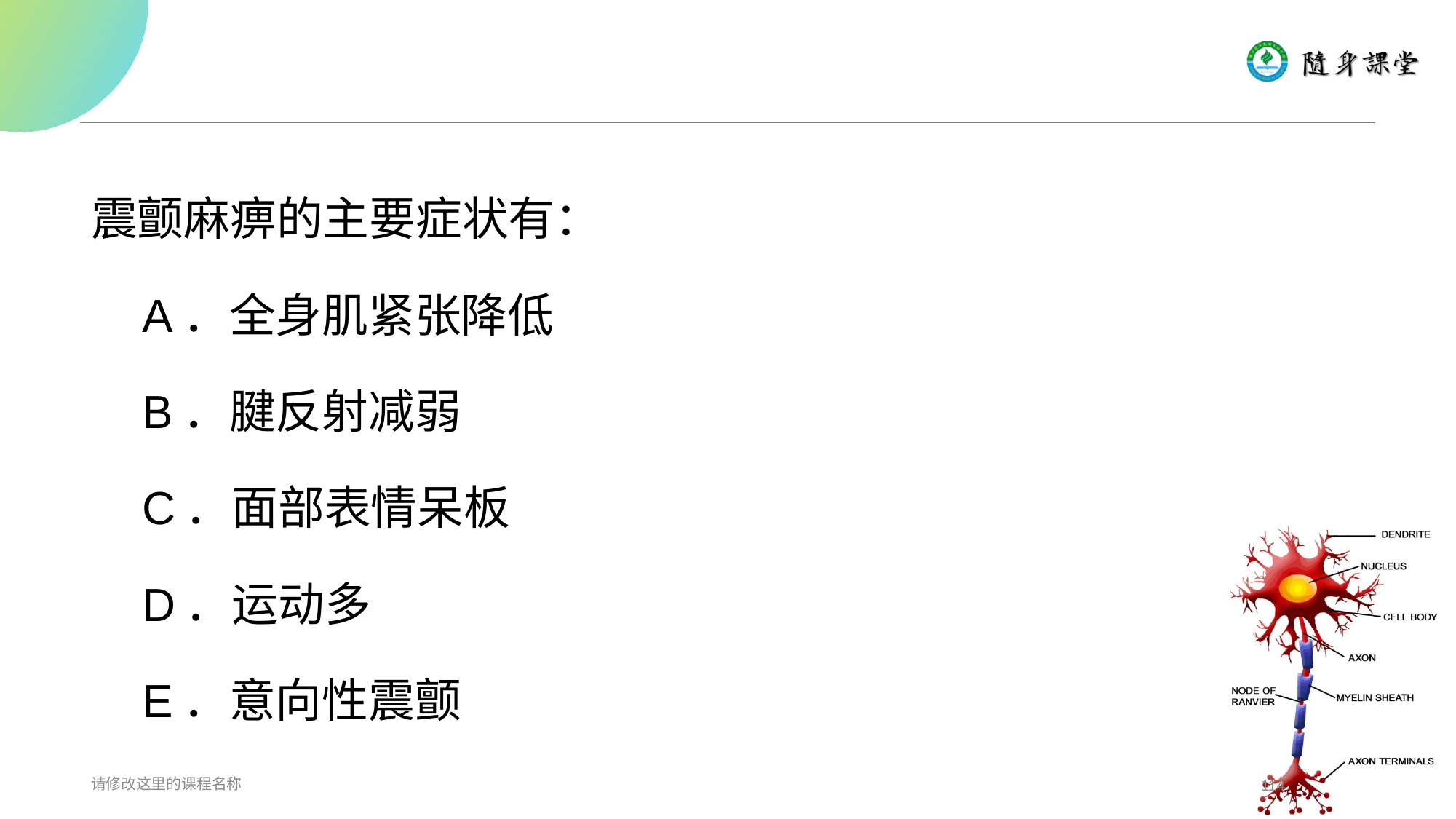

#
震颤麻痹的主要症状有：
    A．全身肌紧张降低
    B．腱反射减弱
    C．面部表情呆板
    D．运动多
    E．意向性震颤
请修改这里的课程名称
114